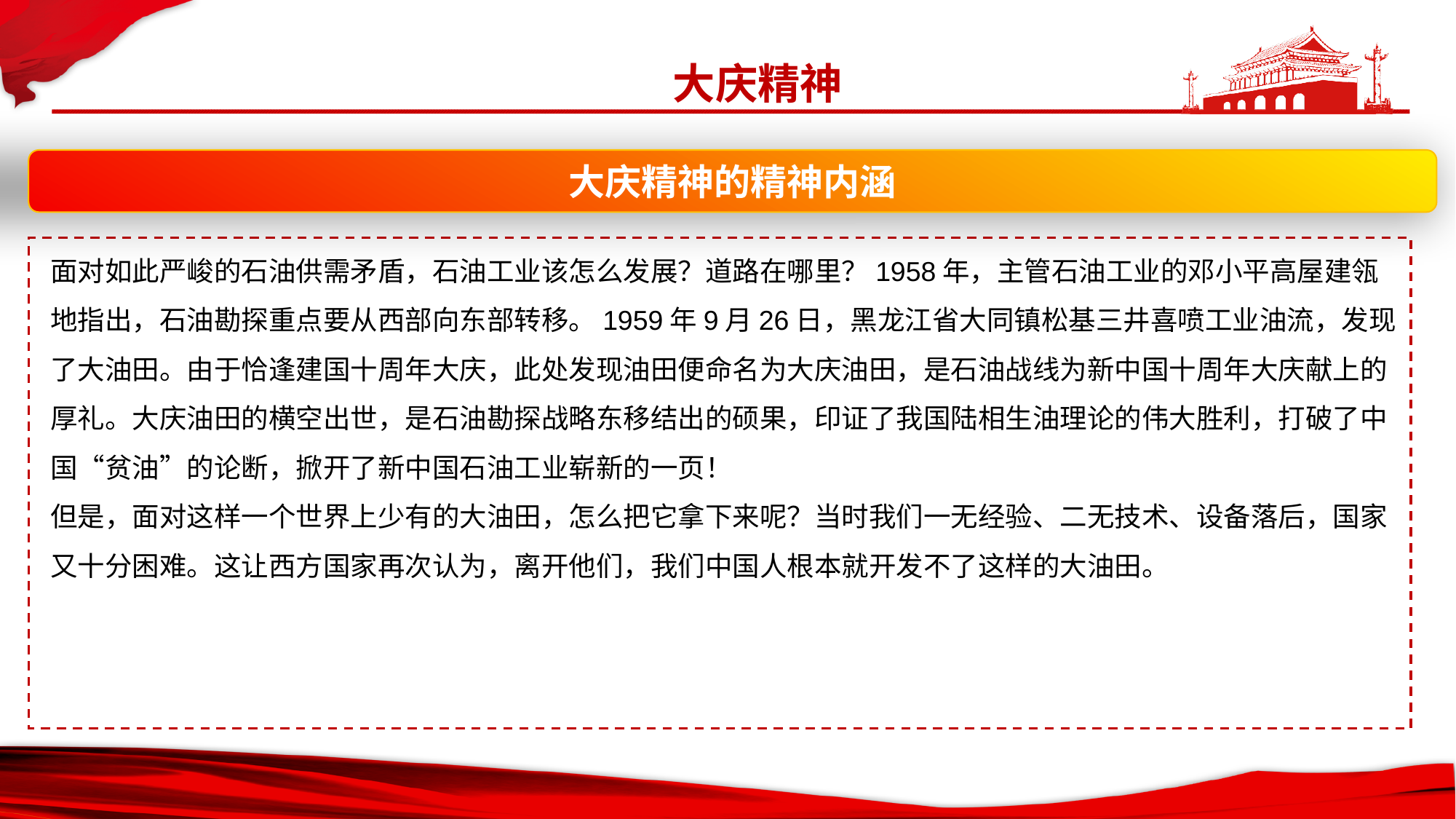

大庆精神
大庆精神的精神内涵
面对如此严峻的石油供需矛盾，石油工业该怎么发展？道路在哪里？1958年，主管石油工业的邓小平高屋建瓴地指出，石油勘探重点要从西部向东部转移。1959年9月26日，黑龙江省大同镇松基三井喜喷工业油流，发现了大油田。由于恰逢建国十周年大庆，此处发现油田便命名为大庆油田，是石油战线为新中国十周年大庆献上的厚礼。大庆油田的横空出世，是石油勘探战略东移结出的硕果，印证了我国陆相生油理论的伟大胜利，打破了中国“贫油”的论断，掀开了新中国石油工业崭新的一页！
但是，面对这样一个世界上少有的大油田，怎么把它拿下来呢？当时我们一无经验、二无技术、设备落后，国家又十分困难。这让西方国家再次认为，离开他们，我们中国人根本就开发不了这样的大油田。